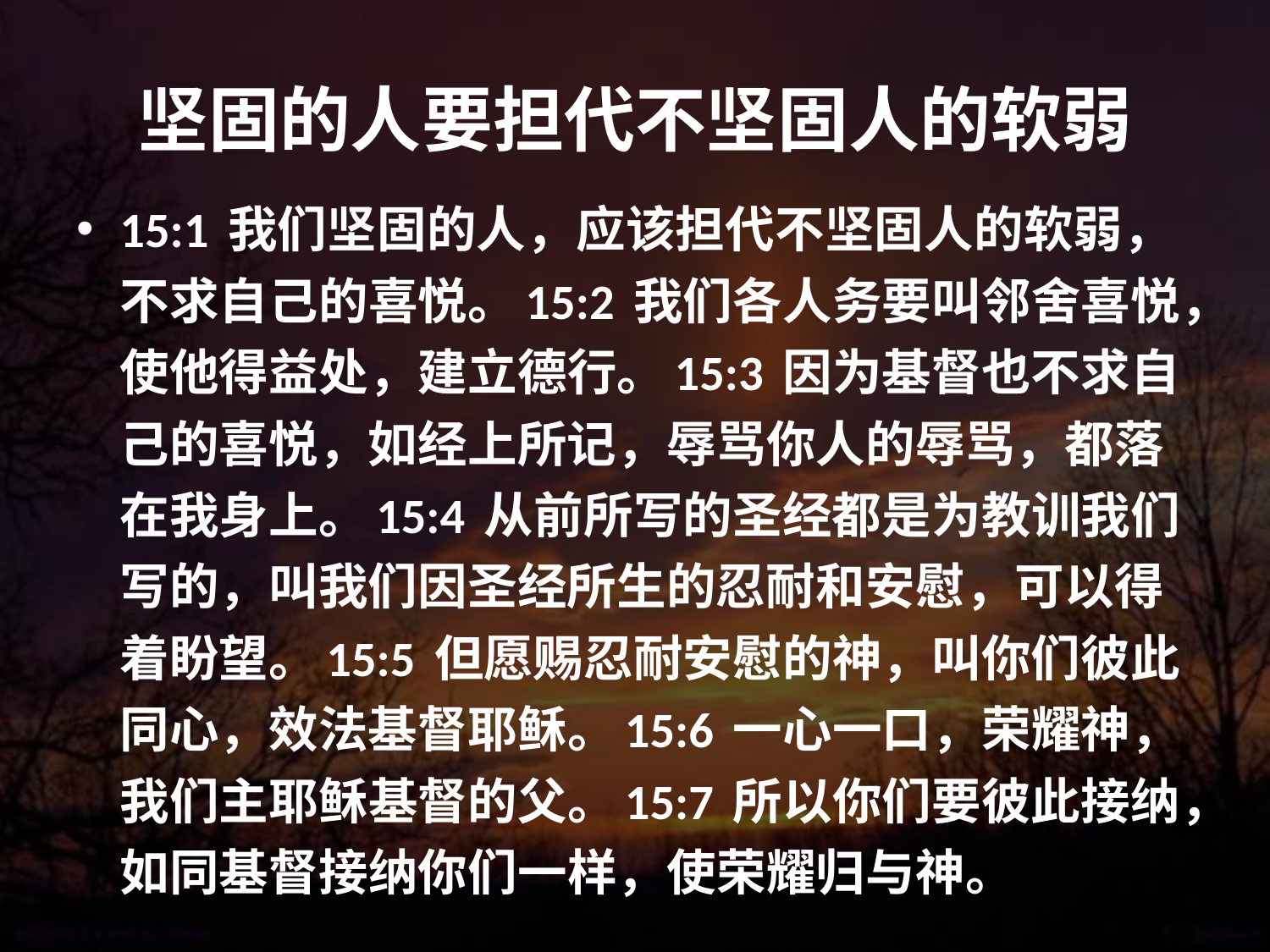

# 坚固的人要担代不坚固人的软弱
15:1 我们坚固的人，应该担代不坚固人的软弱，不求自己的喜悦。15:2 我们各人务要叫邻舍喜悦，使他得益处，建立德行。15:3 因为基督也不求自己的喜悦，如经上所记，辱骂你人的辱骂，都落在我身上。15:4 从前所写的圣经都是为教训我们写的，叫我们因圣经所生的忍耐和安慰，可以得着盼望。15:5 但愿赐忍耐安慰的神，叫你们彼此同心，效法基督耶稣。15:6 一心一口，荣耀神，我们主耶稣基督的父。15:7 所以你们要彼此接纳，如同基督接纳你们一样，使荣耀归与神。